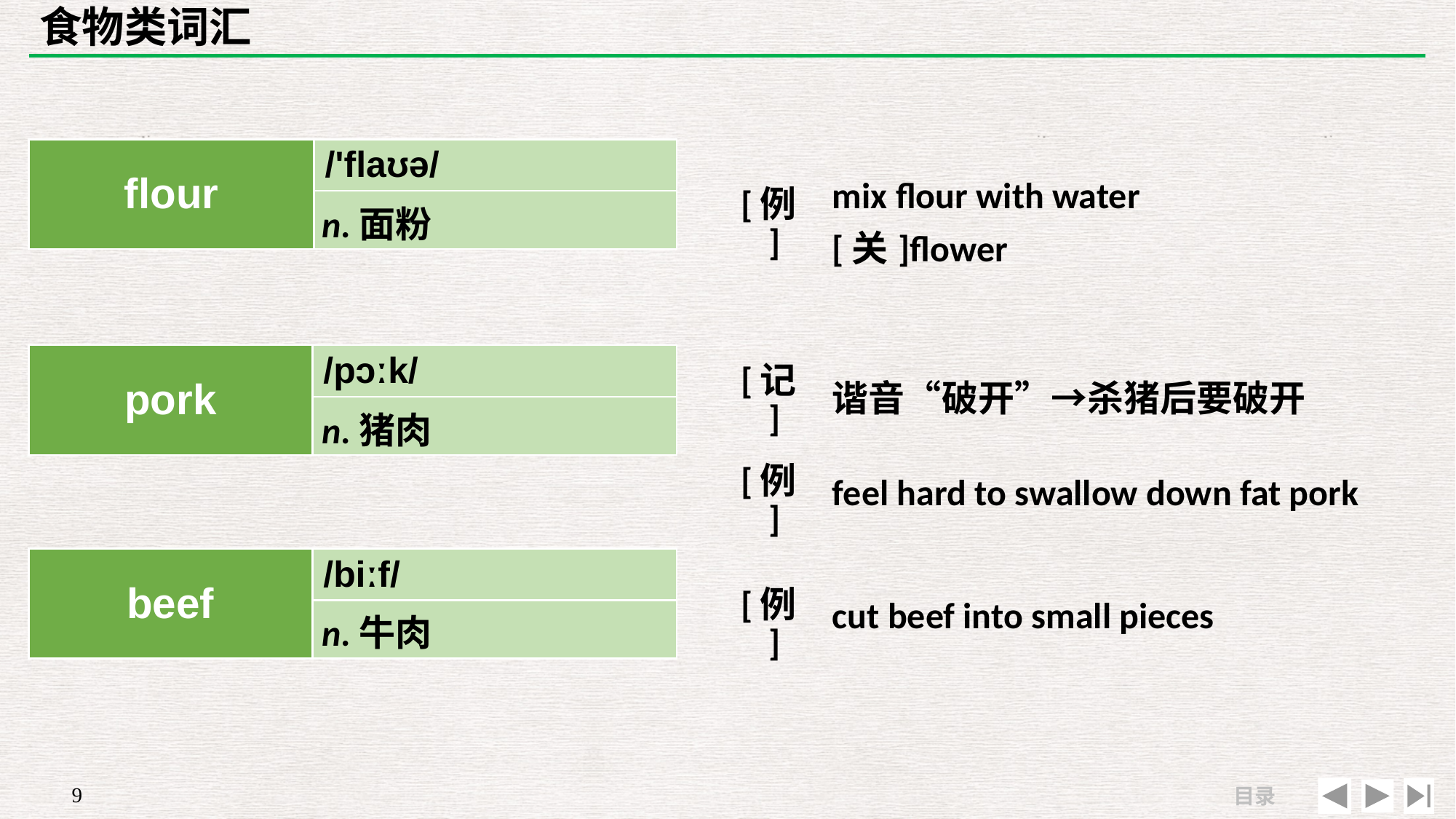

# 食物类词汇

|  |  |
| --- | --- |
| [例] | mix flour with water　[关]flower |
| flour | /'flaʊə/ |
| --- | --- |
|  |  |
n.面粉
| pork | /pɔːk/ |
| --- | --- |
|  |  |
| [记] | 谐音“破开”→杀猪后要破开 |
| --- | --- |
| [例] | feel hard to swallow down fat pork |
n.猪肉
|  |  |
| --- | --- |
| [例] | cut beef into small pieces |
| beef | /biːf/ |
| --- | --- |
|  |  |
n.牛肉